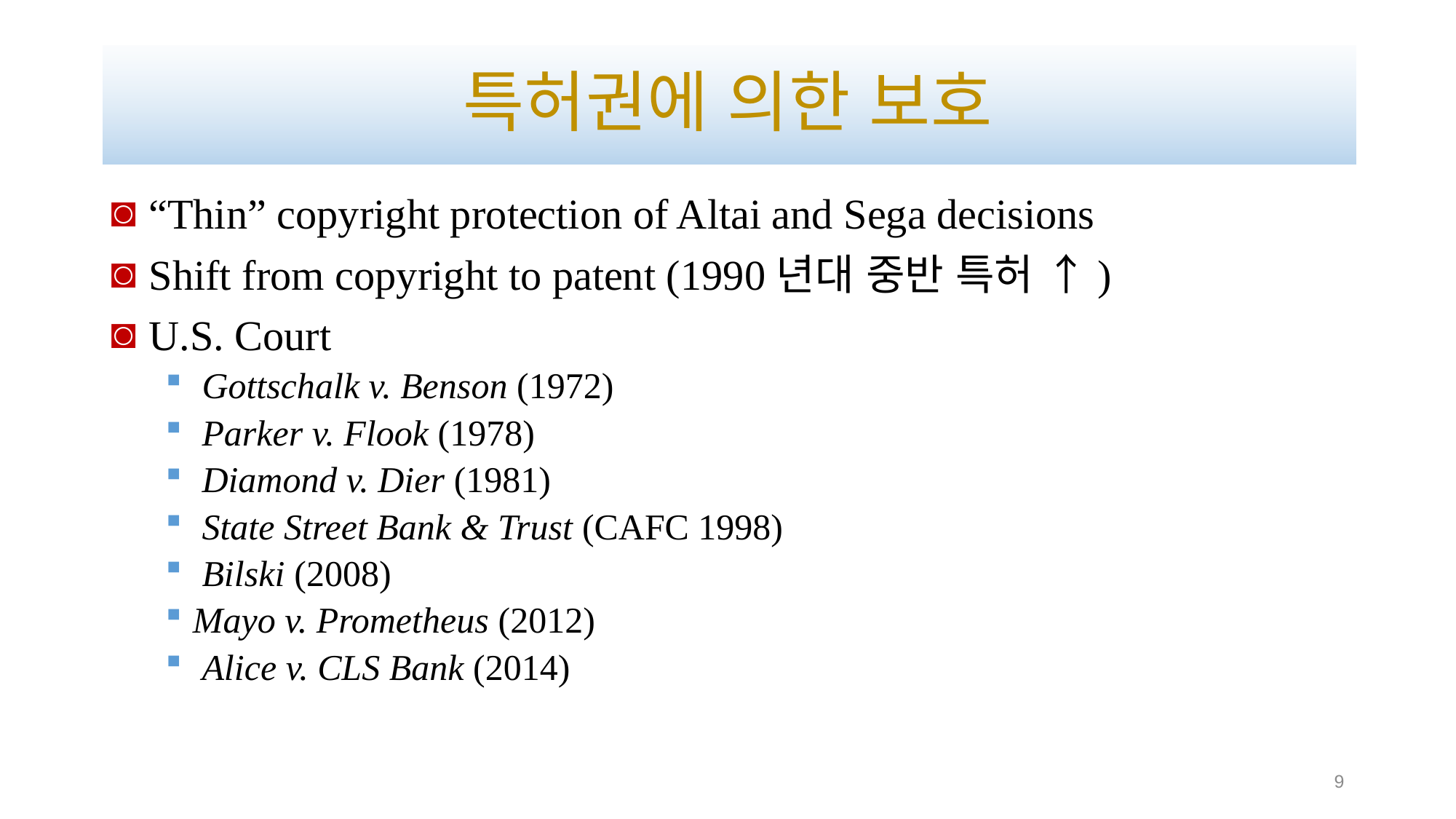

# 특허권에 의한 보호
 “Thin” copyright protection of Altai and Sega decisions
 Shift from copyright to patent (1990년대 중반 특허 ↑)
 U.S. Court
 Gottschalk v. Benson (1972)
 Parker v. Flook (1978)
 Diamond v. Dier (1981)
 State Street Bank & Trust (CAFC 1998)
 Bilski (2008)
Mayo v. Prometheus (2012)
 Alice v. CLS Bank (2014)

9